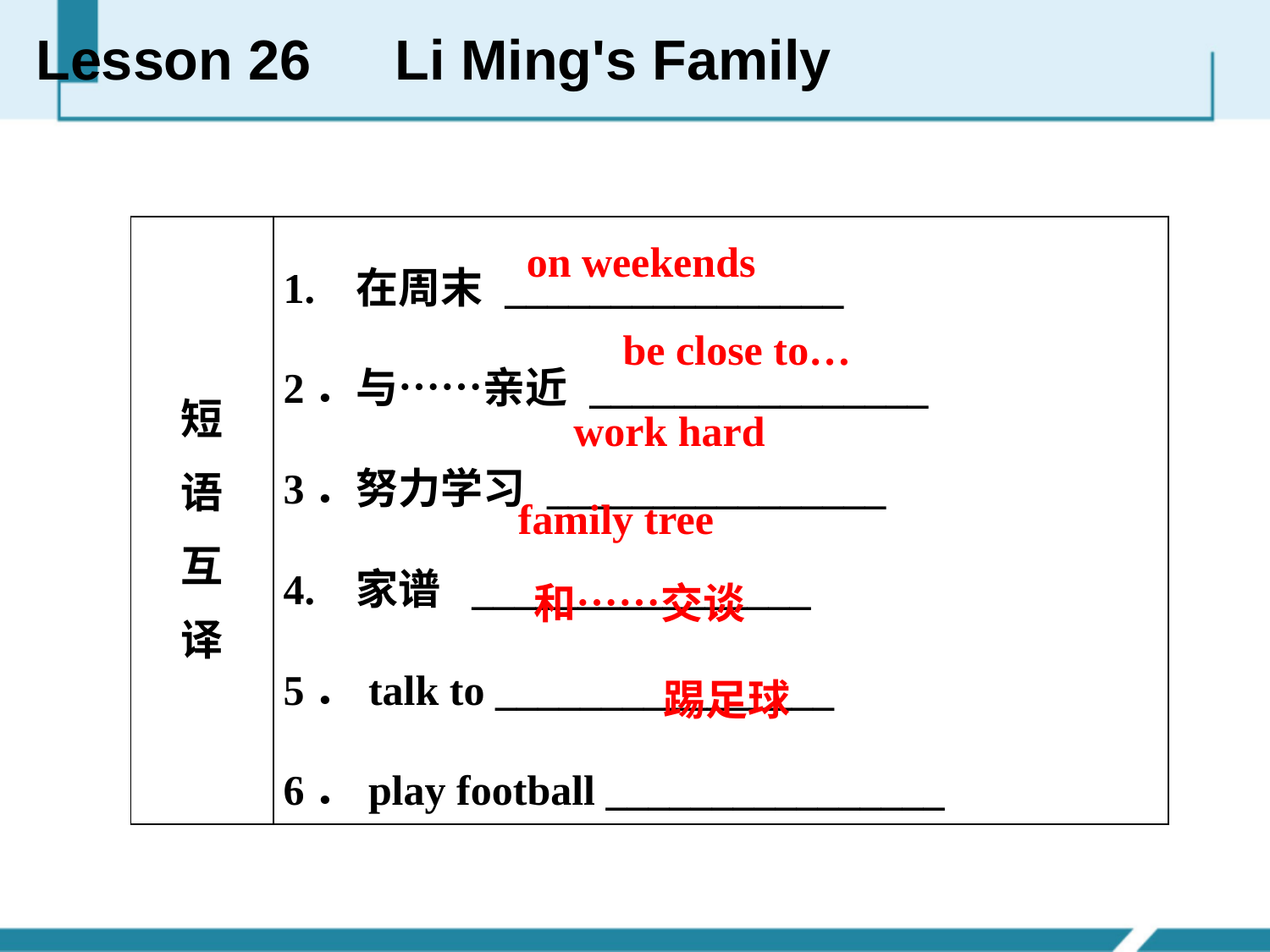

Lesson 26　Li Ming's Family
| 短 语 互 译 | 1. 在周末 \_\_\_\_\_\_\_\_\_\_\_\_\_\_\_\_ 2．与……亲近 \_\_\_\_\_\_\_\_\_\_\_\_\_\_\_\_ 3．努力学习 \_\_\_\_\_\_\_\_\_\_\_\_\_\_\_\_ 4. 家谱 \_\_\_\_\_\_\_\_\_\_\_\_\_\_\_\_ 5．talk to \_\_\_\_\_\_\_\_\_\_\_\_\_\_\_\_ 6．play football \_\_\_\_\_\_\_\_\_\_\_\_\_\_\_\_ |
| --- | --- |
on weekends
be close to…
work hard
family tree
和……交谈
踢足球